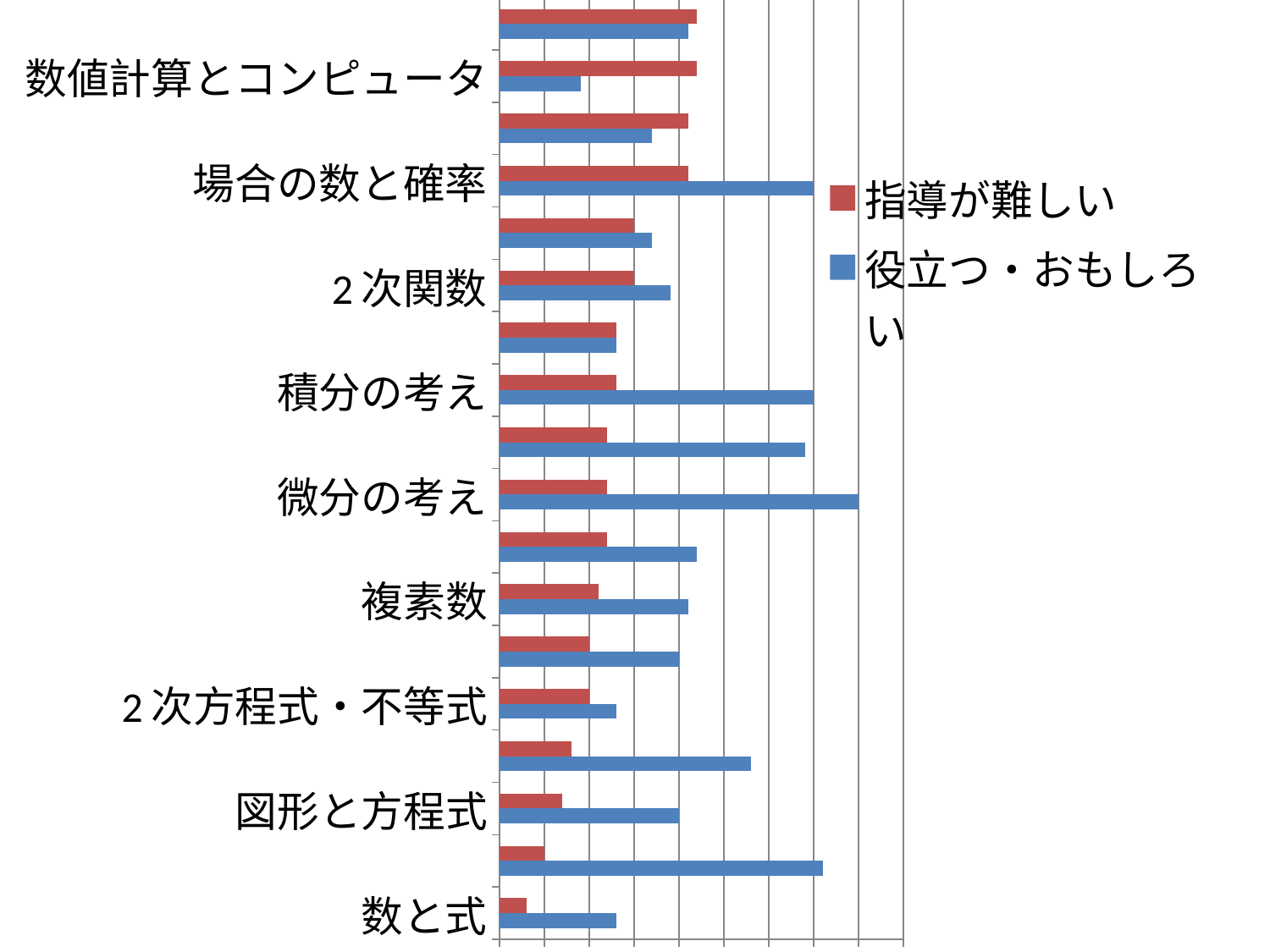

### Chart

| Category | 役立つ・おもしろい | 指導が難しい |
|---|---|---|
| 数と式 | 13.0 | 3.0 |
| 微分法 | 36.0 | 5.0 |
| 図形と方程式 | 20.0 | 7.0 |
| 指数関数・対数関数 | 28.0 | 8.0 |
| 2次方程式・不等式 | 13.0 | 10.0 |
| 行列とその応用 | 20.0 | 10.0 |
| 複素数 | 21.0 | 11.0 |
| 図形と計量 | 22.0 | 12.0 |
| 微分の考え | 40.0 | 12.0 |
| 積分法 | 34.0 | 12.0 |
| 積分の考え | 35.0 | 13.0 |
| 平面上の曲線 | 13.0 | 13.0 |
| 2次関数 | 19.0 | 15.0 |
| 式と証明・高次方程式 | 17.0 | 15.0 |
| 場合の数と確率 | 35.0 | 21.0 |
| 平面図形 | 17.0 | 21.0 |
| 数値計算とコンピュータ | 9.0 | 22.0 |
| 複素数平面 | 21.0 | 22.0 |
| 統計とコンピュータ | 18.0 | 23.0 |
| 数列 | 27.0 | 25.0 |
| 三角関数 | 22.0 | 26.0 |
| ベクトル | 29.0 | 26.0 |
| 集合と論理 | 23.0 | 27.0 |
| 極限 | 19.0 | 27.0 |
| 確率分布 | 16.0 | 30.0 |
| データの分析 | 22.0 | 37.0 |
| 統計的推測 | 17.0 | 37.0 |